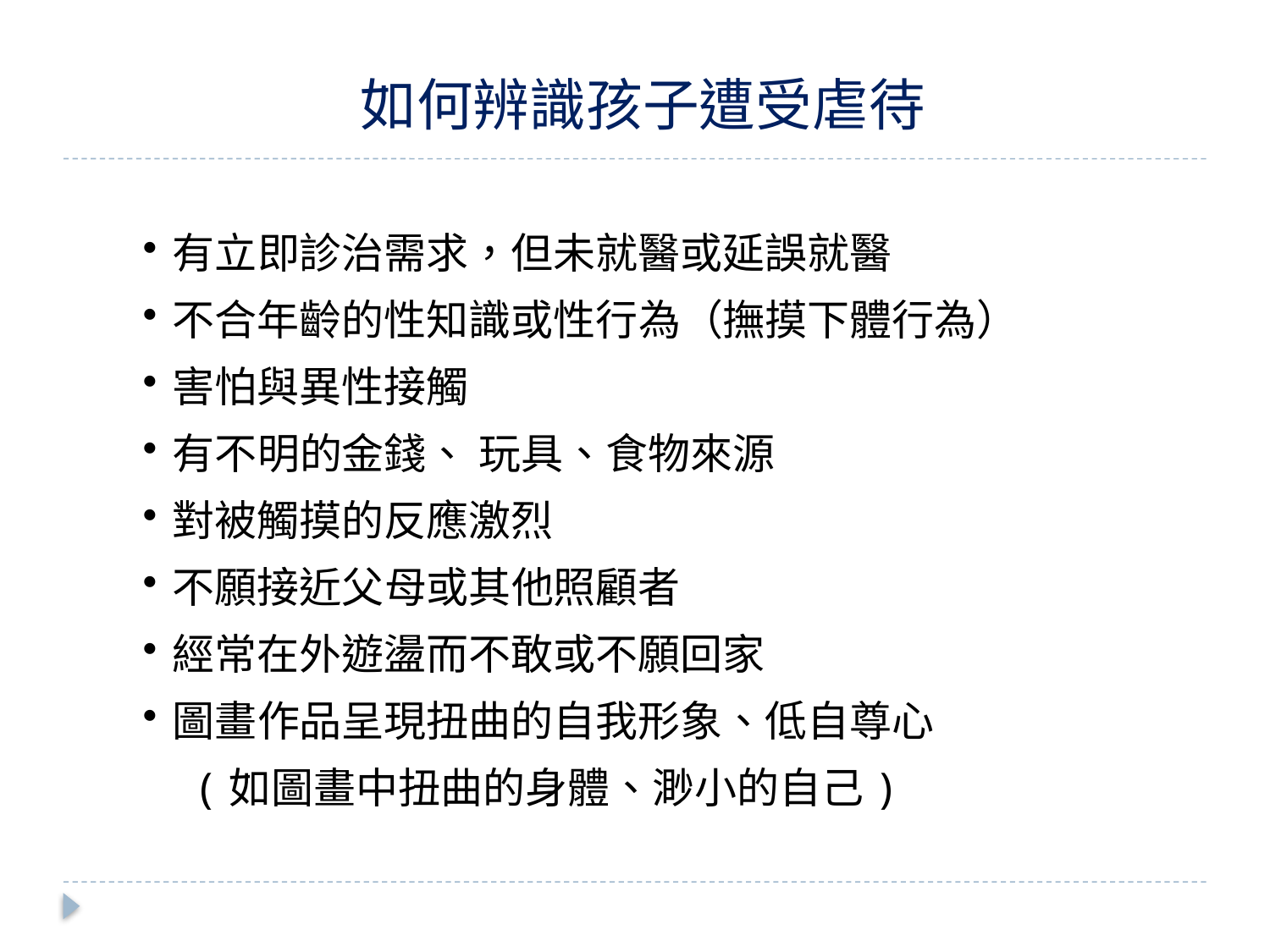

如何辨識孩子遭受虐待
有立即診治需求，但未就醫或延誤就醫
不合年齡的性知識或性行為（撫摸下體行為）
害怕與異性接觸
有不明的金錢、 玩具、食物來源
對被觸摸的反應激烈
不願接近父母或其他照顧者
經常在外遊盪而不敢或不願回家
圖畫作品呈現扭曲的自我形象、低自尊心
  (如圖畫中扭曲的身體、渺小的自己)